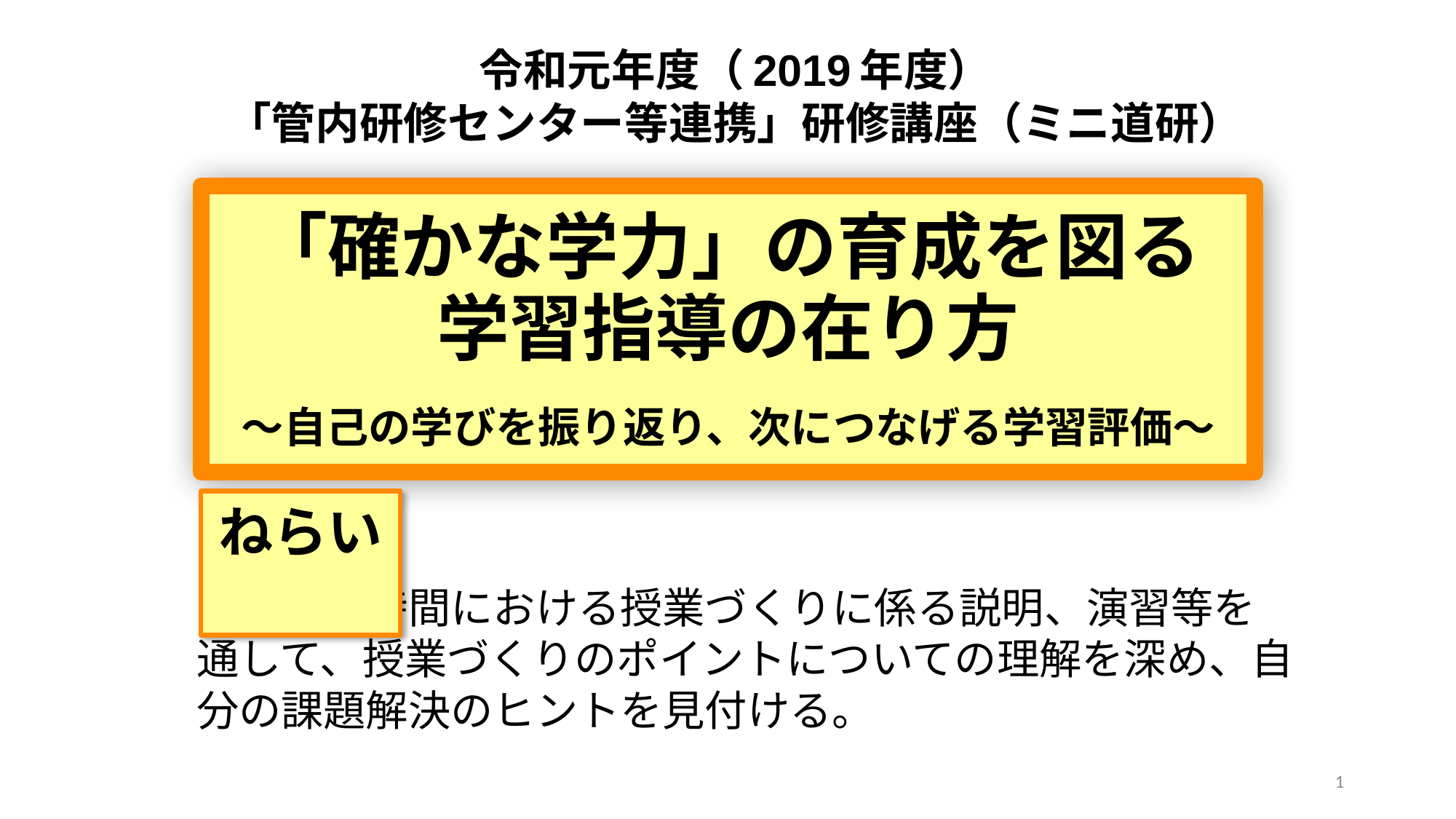

令和元年度（2019年度）
「管内研修センター等連携」研修講座（ミニ道研）

# 「確かな学力」の育成を図る 学習指導の在り方 ～自己の学びを振り返り、次につなげる学習評価～
ねらい
　一単位時間における授業づくりに係る説明、演習等を通して、授業づくりのポイントについての理解を深め、自分の課題解決のヒントを見付ける。
1